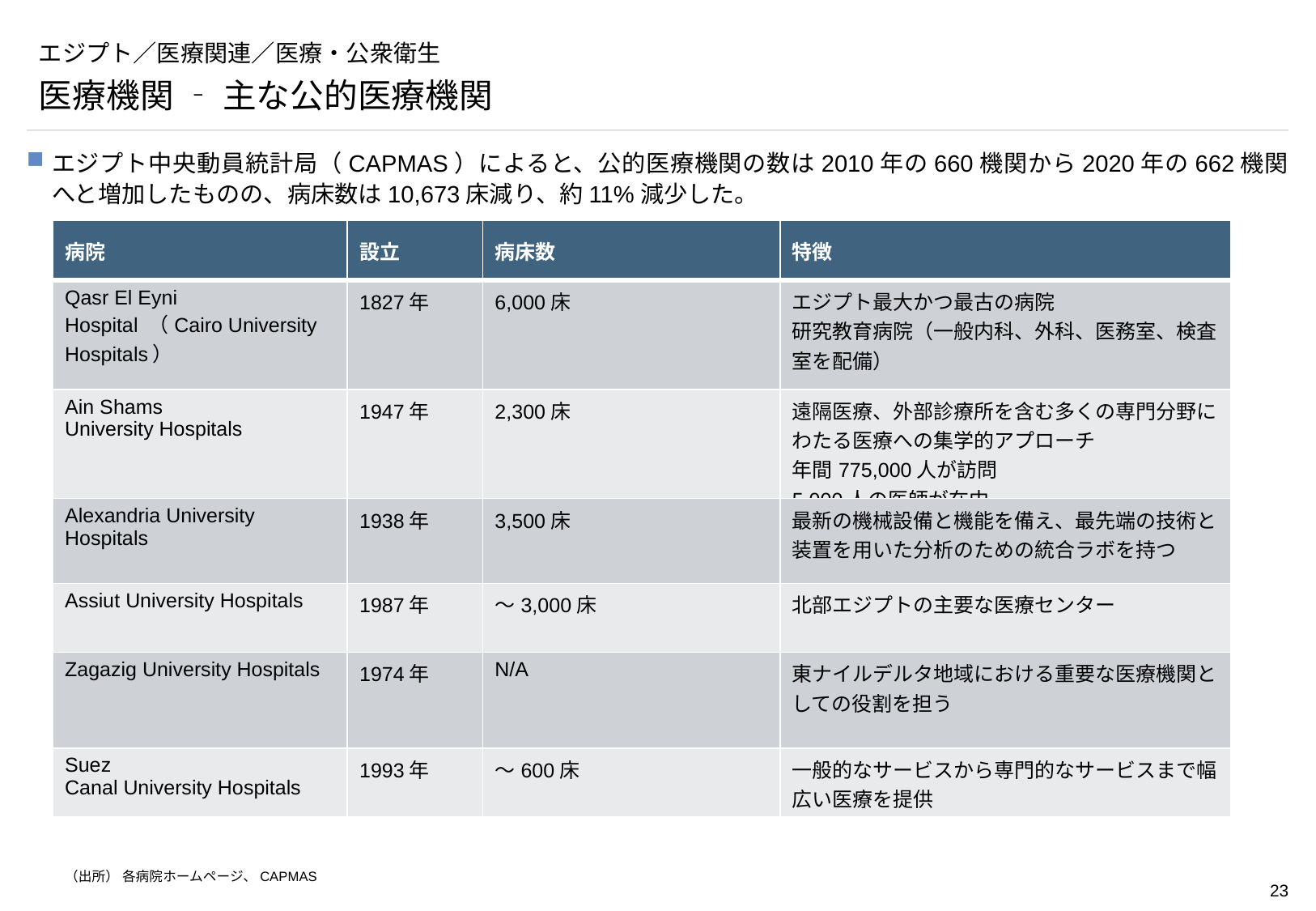

# エジプト／医療関連／医療・公衆衛生
医療機関 ‐ 主な公的医療機関
エジプト中央動員統計局（CAPMAS）によると、公的医療機関の数は2010年の660機関から2020年の662機関へと増加したものの、病床数は10,673床減り、約11%減少した。
| 病院 | 設立 | 病床数 | 特徴 |
| --- | --- | --- | --- |
| Qasr El Eyni Hospital （Cairo University Hospitals） | 1827年 | 6,000床 | エジプト最大かつ最古の病院 研究教育病院（一般内科、外科、医務室、検査室を配備） |
| Ain Shams University Hospitals | 1947年 | 2,300床 | 遠隔医療、外部診療所を含む多くの専門分野にわたる医療への集学的アプローチ 年間775,000人が訪問 5,000人の医師が在中 |
| Alexandria University Hospitals | 1938年 | 3,500床 | 最新の機械設備と機能を備え、最先端の技術と装置を用いた分析のための統合ラボを持つ |
| Assiut University Hospitals | 1987年 | ～3,000床 | 北部エジプトの主要な医療センター |
| Zagazig University Hospitals | 1974年 | N/A | 東ナイルデルタ地域における重要な医療機関としての役割を担う |
| Suez Canal University Hospitals | 1993年 | ～600床 | 一般的なサービスから専門的なサービスまで幅広い医療を提供 |
（出所） 各病院ホームページ、CAPMAS